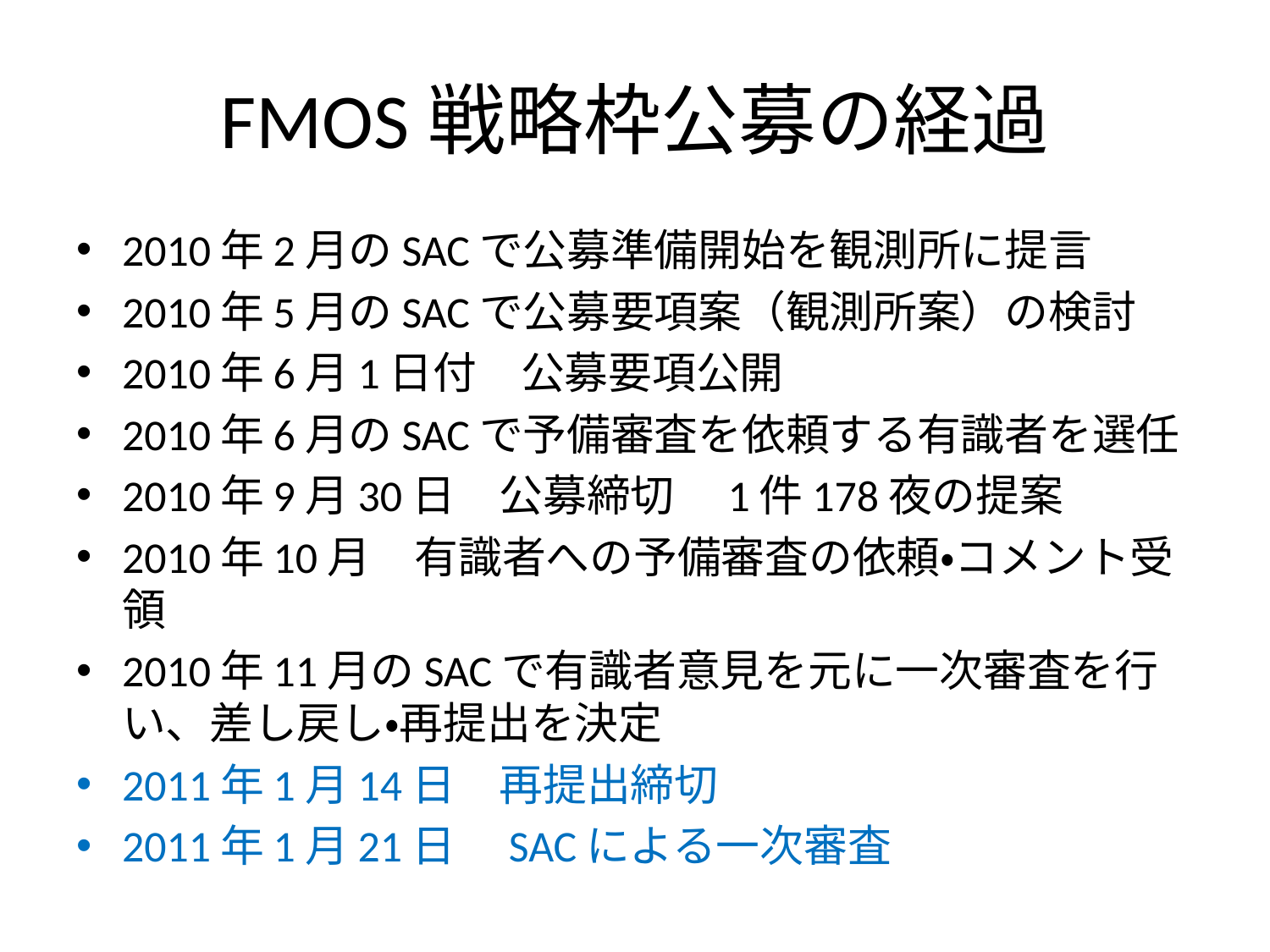

# FMOS戦略枠公募の経過
2010年2月のSACで公募準備開始を観測所に提言
2010年5月のSACで公募要項案（観測所案）の検討
2010年6月1日付　公募要項公開
2010年6月のSACで予備審査を依頼する有識者を選任
2010年9月30日　公募締切　1件178夜の提案
2010年10月　有識者への予備審査の依頼・コメント受領
2010年11月のSACで有識者意見を元に一次審査を行い、差し戻し・再提出を決定
2011年1月14日　再提出締切
2011年1月21日　SACによる一次審査